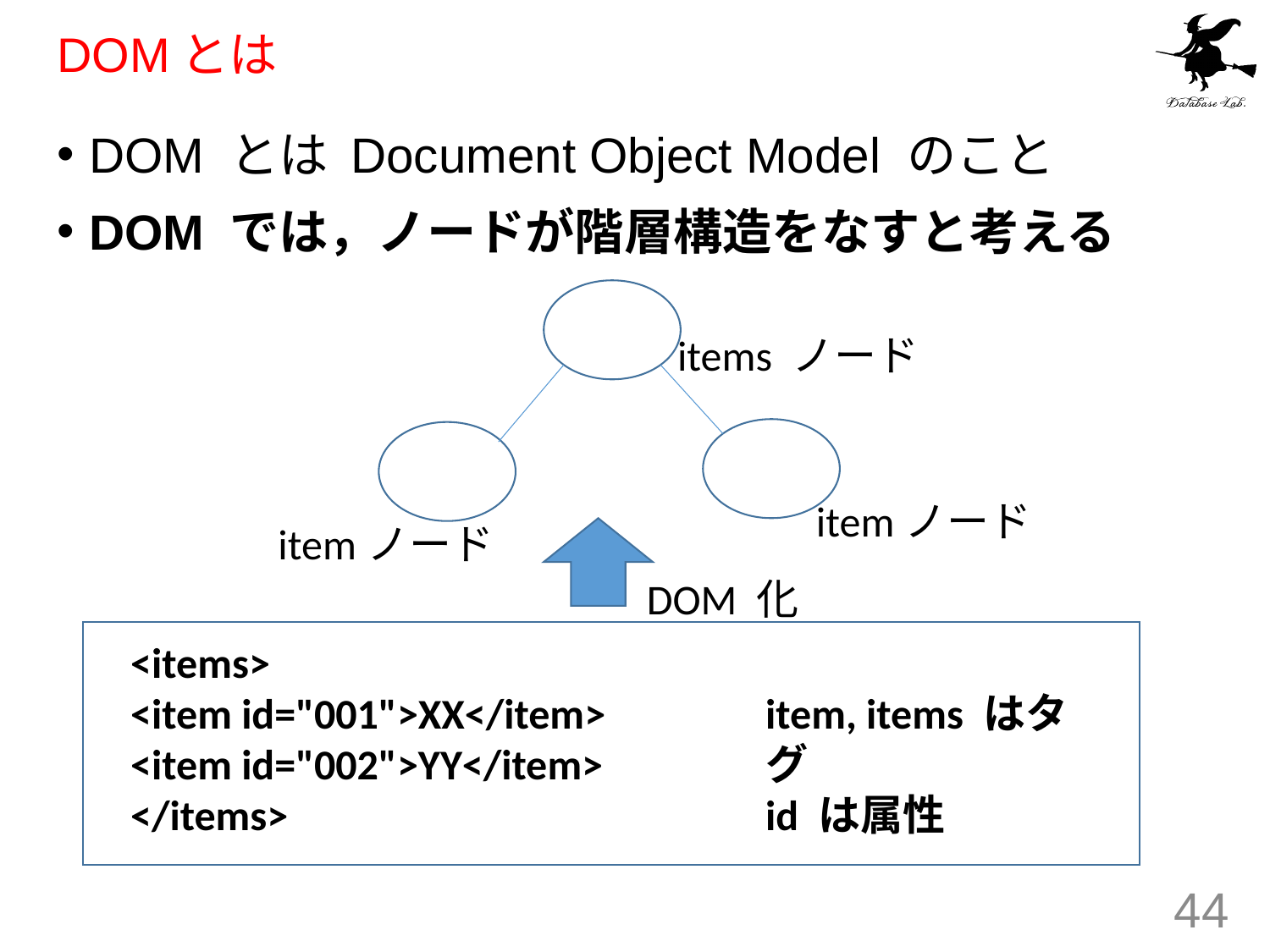

# DOMとは
DOM とは Document Object Model のこと
DOM では，ノードが階層構造をなすと考える

items ノード

itemノード
itemノード

DOM 化

<items>
<item id="001">XX</item>
<item id="002">YY</item>
</items>
item, items はタグ
id は属性
44